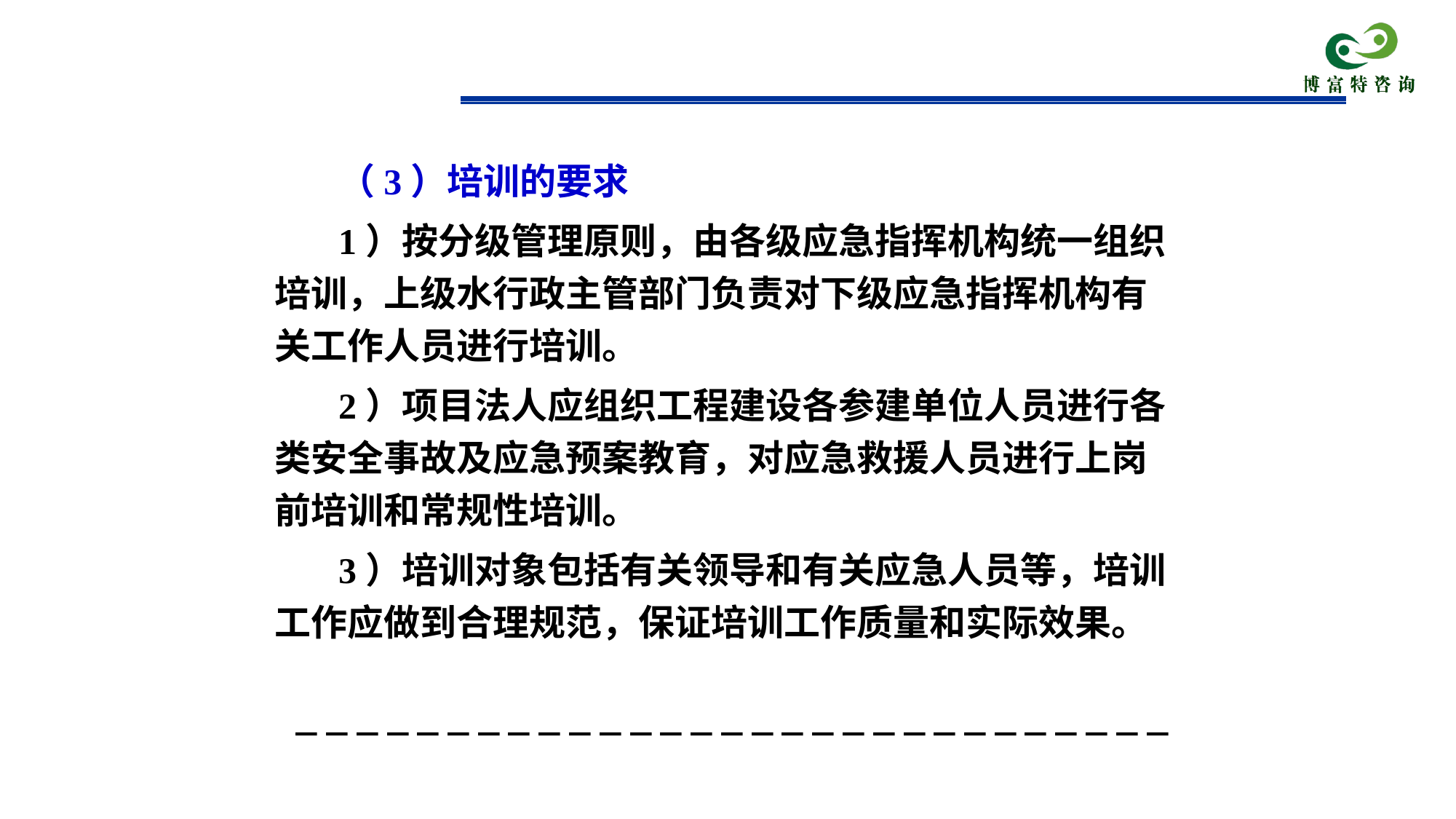

# （3）培训的要求
1）按分级管理原则，由各级应急指挥机构统一组织培训，上级水行政主管部门负责对下级应急指挥机构有关工作人员进行培训。
2）项目法人应组织工程建设各参建单位人员进行各类安全事故及应急预案教育，对应急救援人员进行上岗前培训和常规性培训。
3）培训对象包括有关领导和有关应急人员等，培训工作应做到合理规范，保证培训工作质量和实际效果。
－－－－－－－－－－－－－－－－－－－－－－－－－－－－－